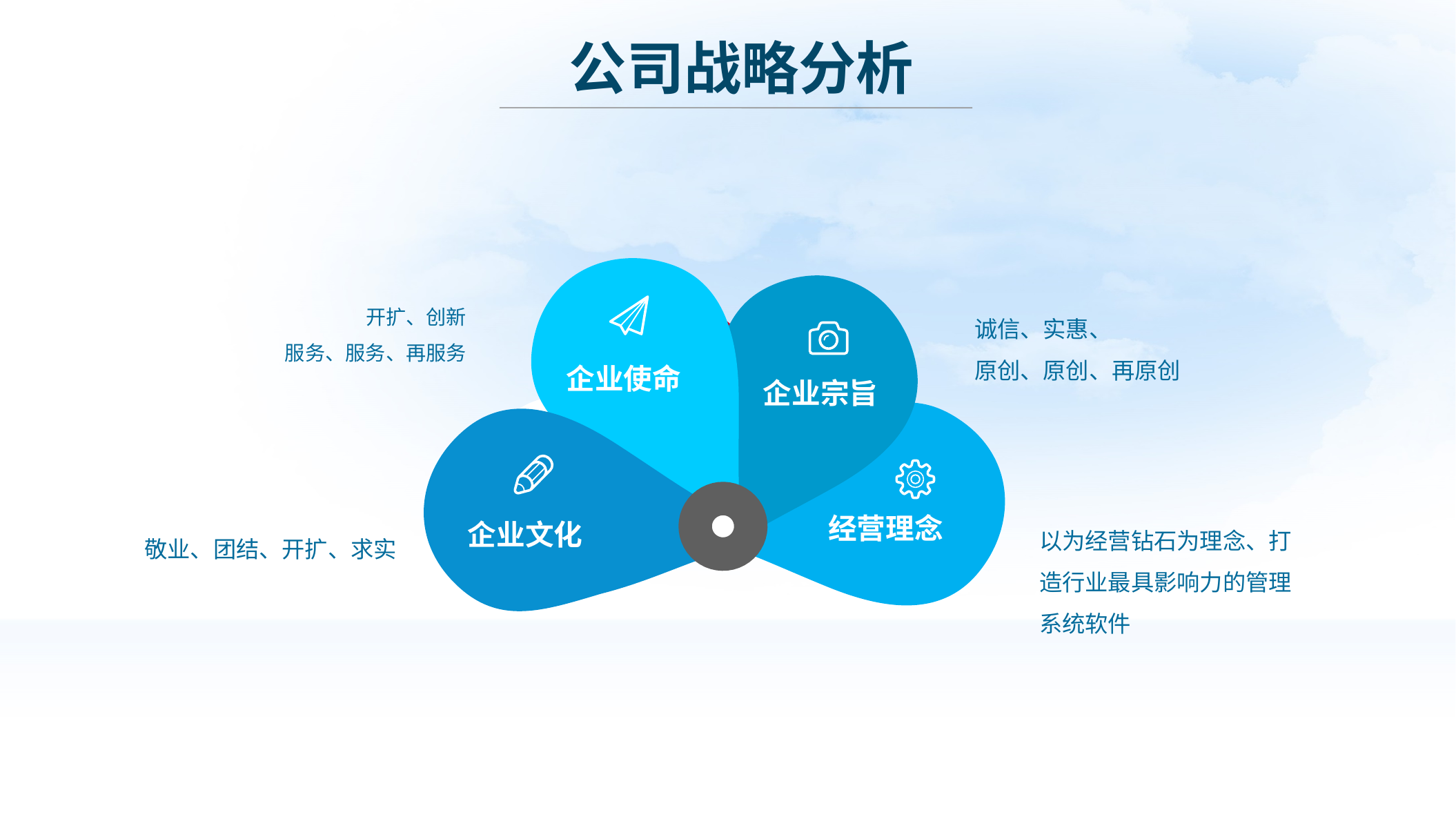

公司战略分析

诚信、实惠、
原创、原创、再原创

企业使命
企业宗旨

经营理念
企业文化
开扩、创新
服务、服务、再服务

以为经营钻石为理念、打造行业最具影响力的管理系统软件

敬业、团结、开扩、求实